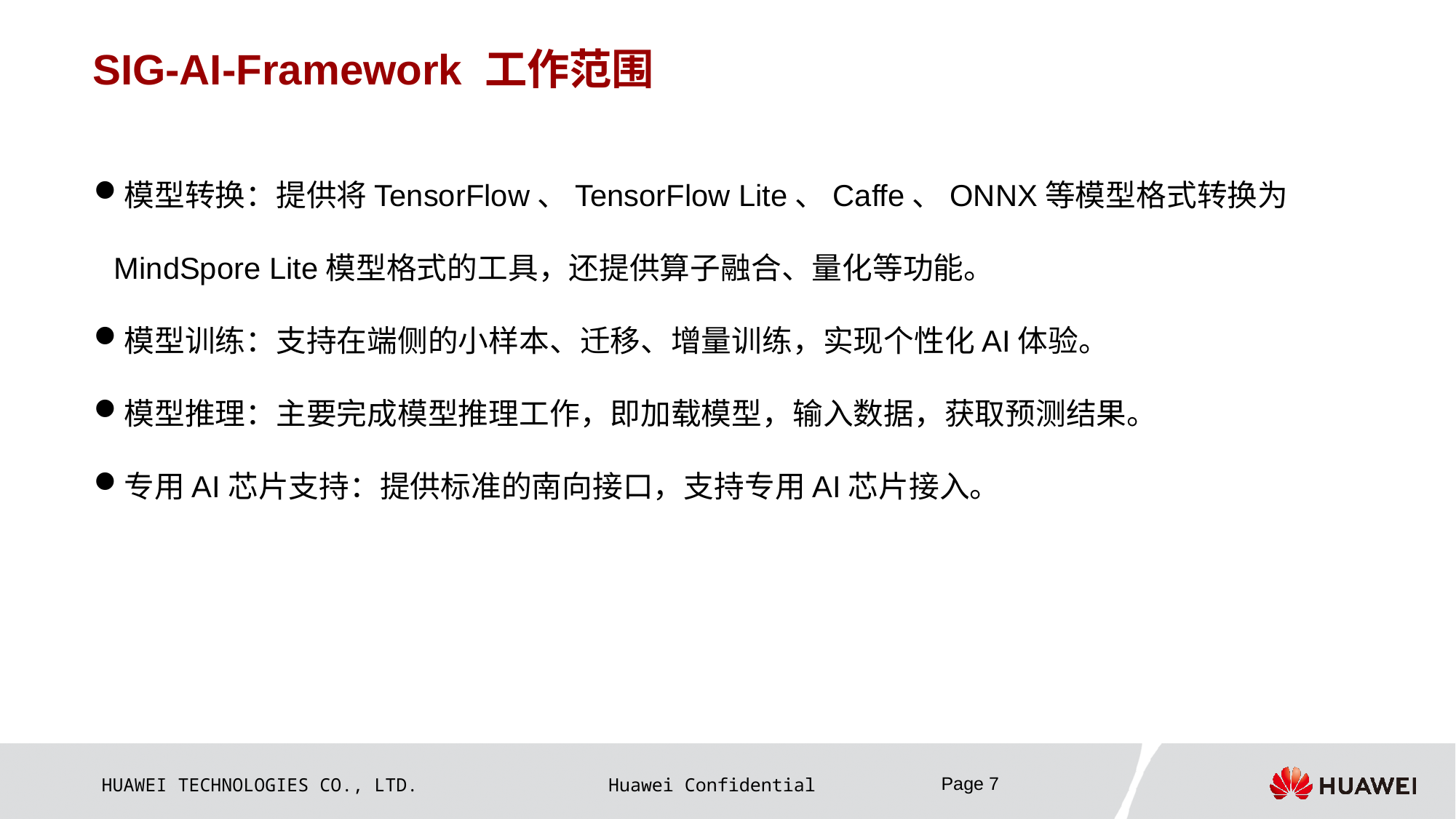

# SIG-AI-Framework 工作范围
模型转换：提供将TensorFlow、TensorFlow Lite、Caffe、ONNX等模型格式转换为MindSpore Lite模型格式的工具，还提供算子融合、量化等功能。
模型训练：支持在端侧的小样本、迁移、增量训练，实现个性化AI体验。
模型推理：主要完成模型推理工作，即加载模型，输入数据，获取预测结果。
专用AI芯片支持：提供标准的南向接口，支持专用AI芯片接入。
Page 7